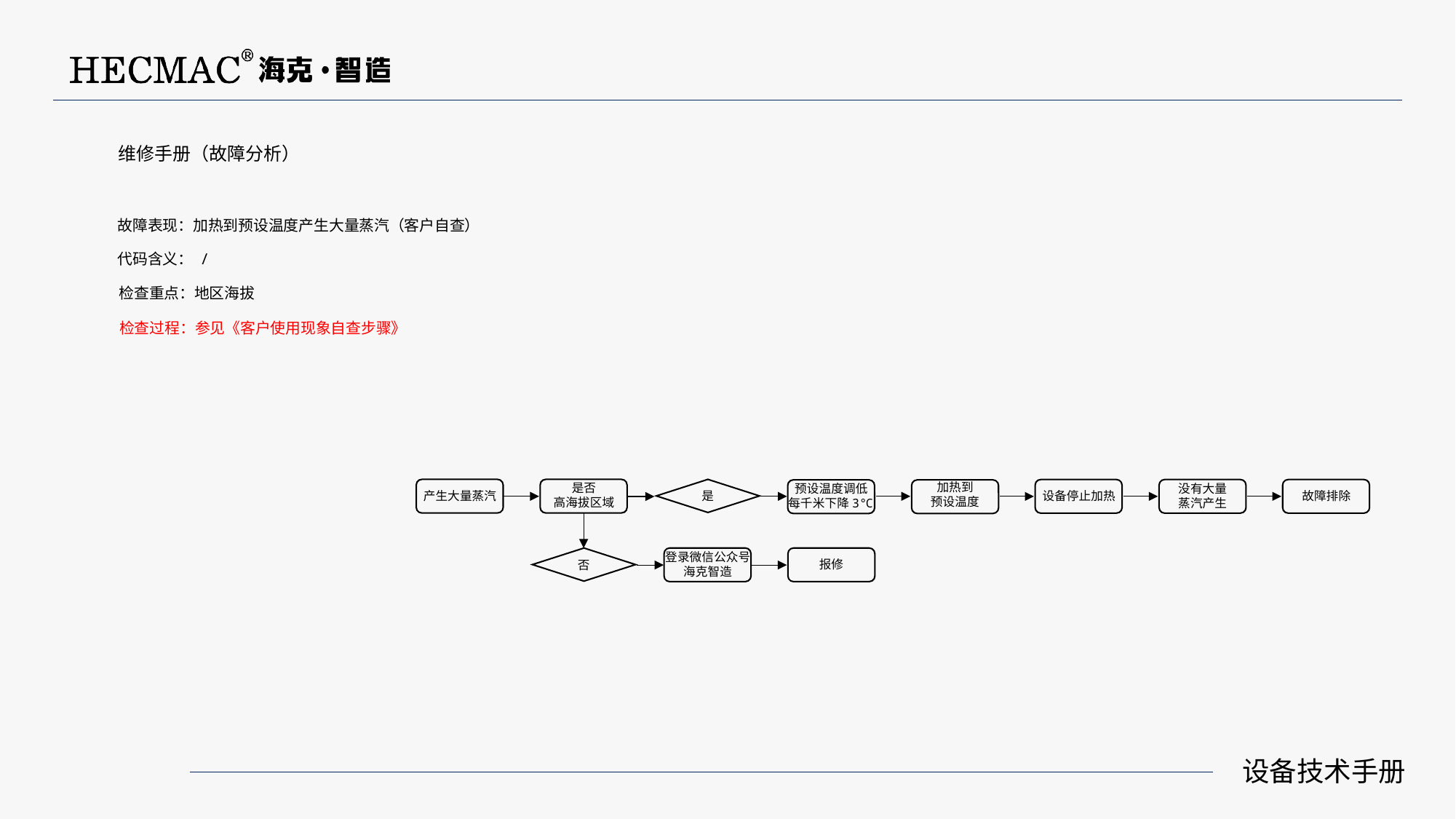

维修手册（故障分析）
故障表现：加热到预设温度产生大量蒸汽（客户自查）
代码含义： /
检查重点：地区海拔
检查过程：参见《客户使用现象自查步骤》
加热到
预设温度
是否
高海拔区域
预设温度调低
每千米下降3℃
没有大量
蒸汽产生

产生大量蒸汽
是
故障排除
设备停止加热
登录微信公众号
海克智造

报修
否